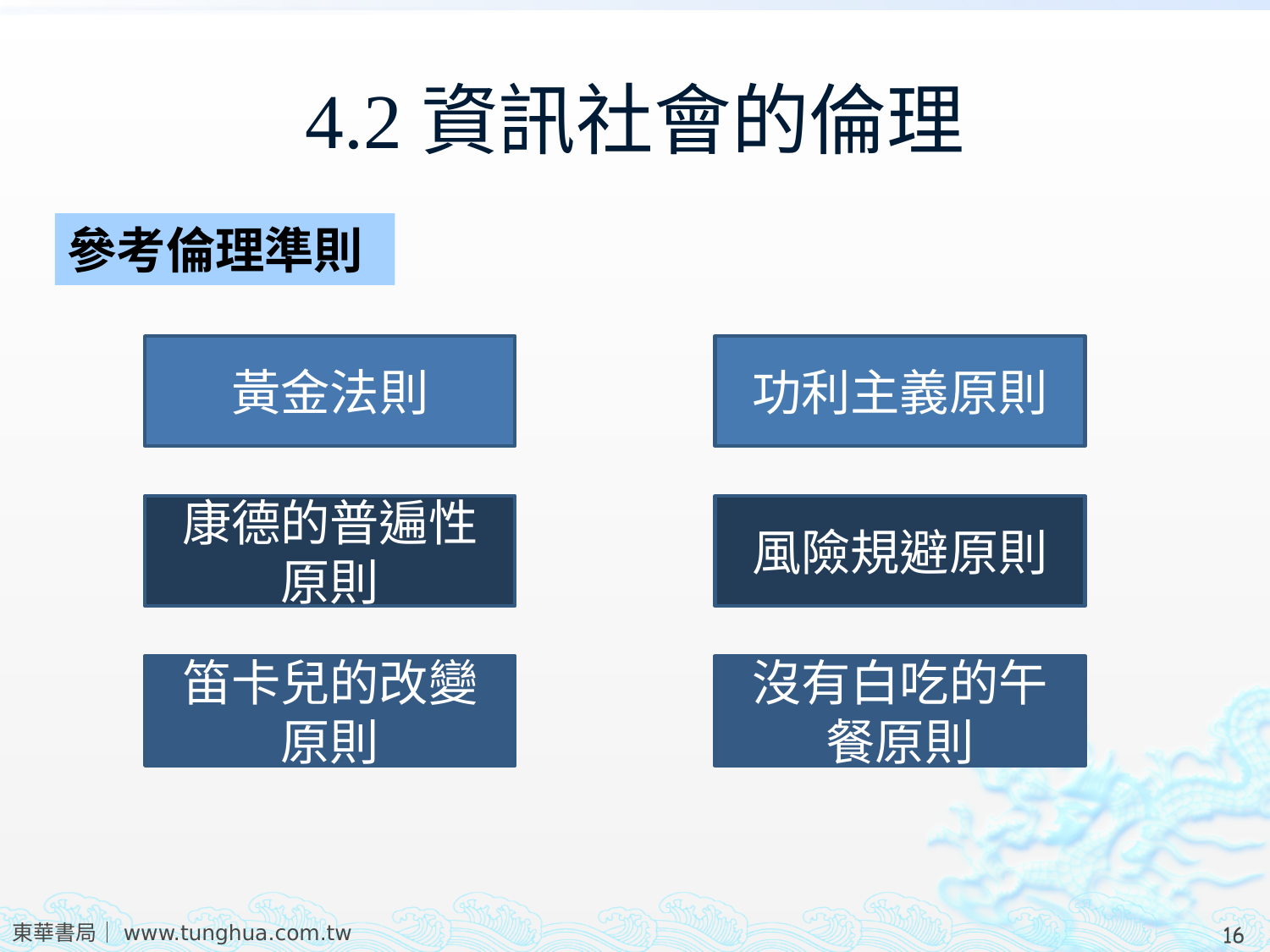

# 4.2資訊社會的倫理
參考倫理準則
黃金法則
功利主義原則
康德的普遍性原則
風險規避原則
笛卡兒的改變原則
沒有白吃的午餐原則